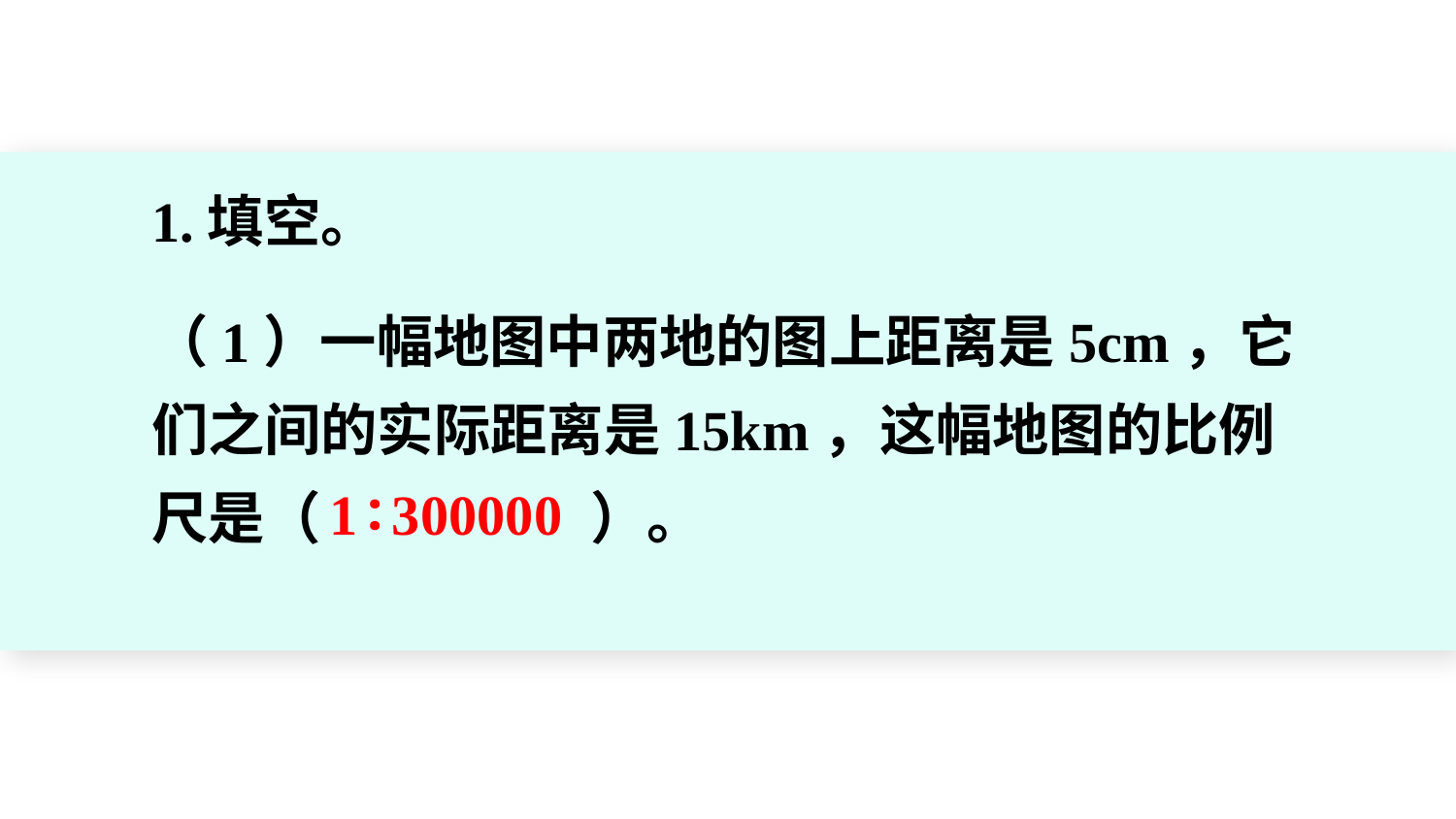

1.填空。
（1）一幅地图中两地的图上距离是5cm，它们之间的实际距离是15km，这幅地图的比例尺是（                     ）。
1∶300000